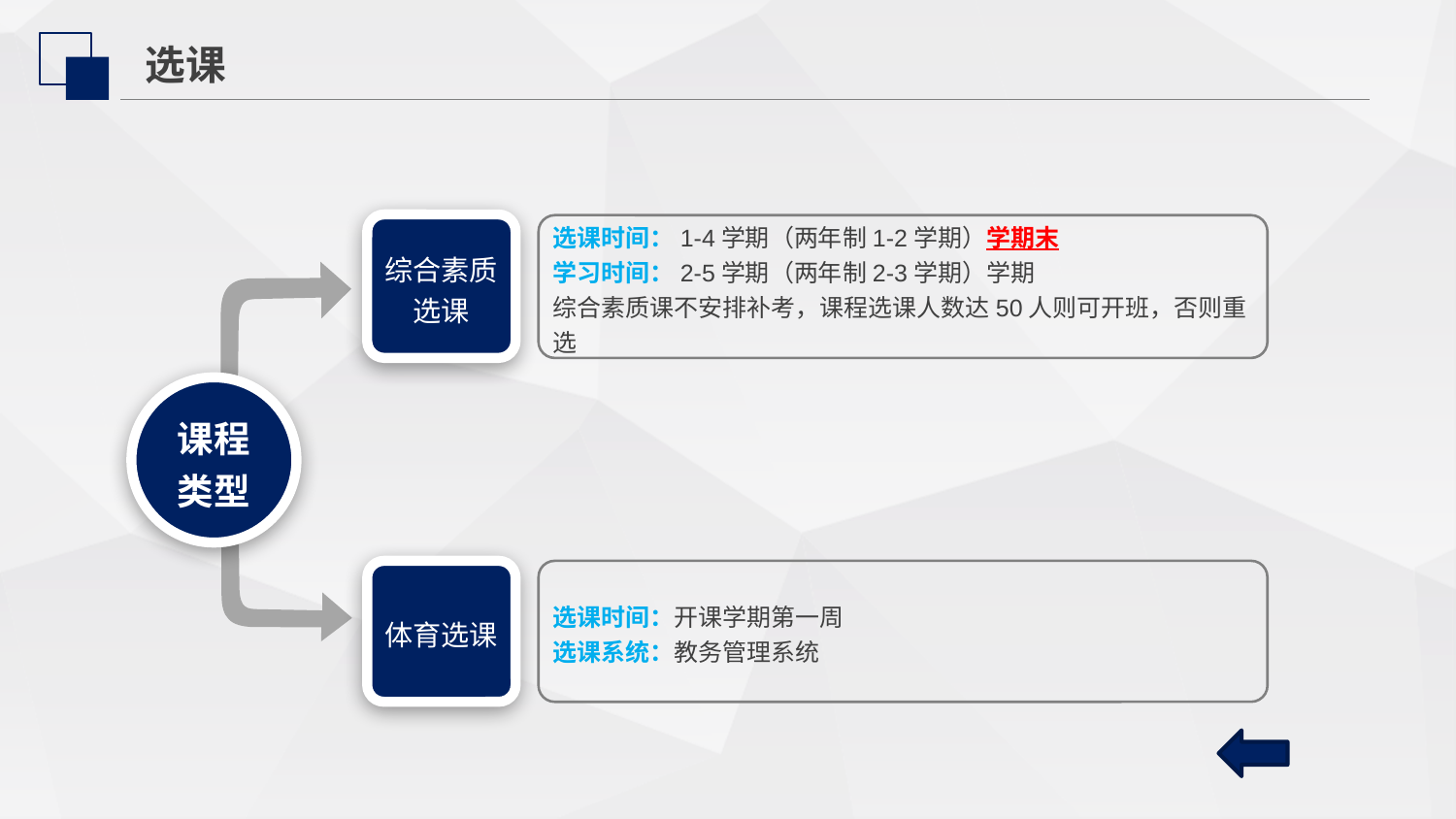

选课
综合素质选课
选课时间：1-4学期（两年制1-2学期）学期末
学习时间：2-5学期（两年制2-3学期）学期
综合素质课不安排补考，课程选课人数达50人则可开班，否则重选

课程类型

体育选课
选课时间：开课学期第一周
选课系统：教务管理系统